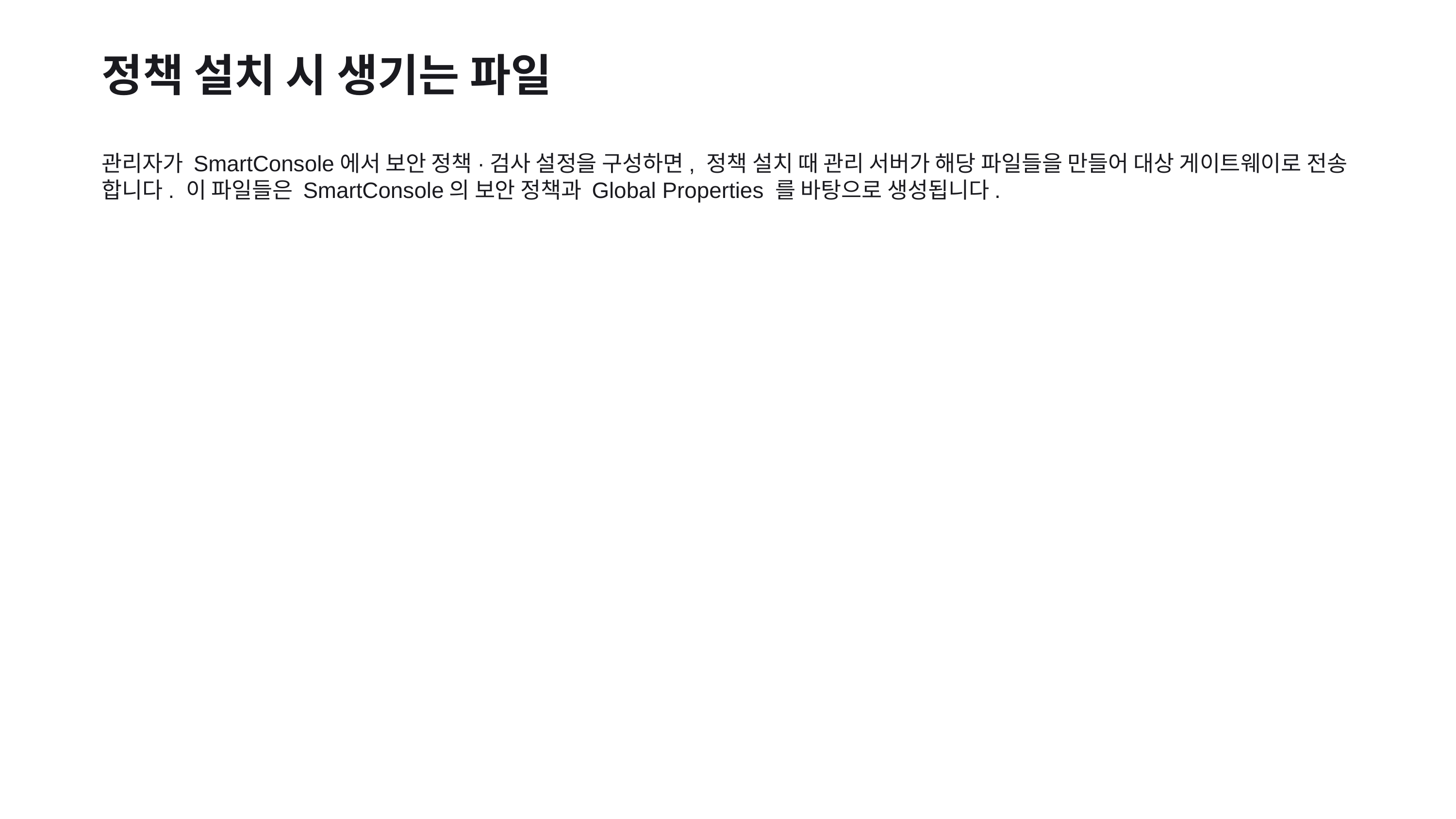

정책 설치 시 생기는 파일
관리자가 SmartConsole에서 보안 정책·검사 설정을 구성하면, 정책 설치 때 관리 서버가 해당 파일들을 만들어 대상 게이트웨이로 전송 합니다. 이 파일들은 SmartConsole의 보안 정책과 Global Properties 를 바탕으로 생성됩니다.